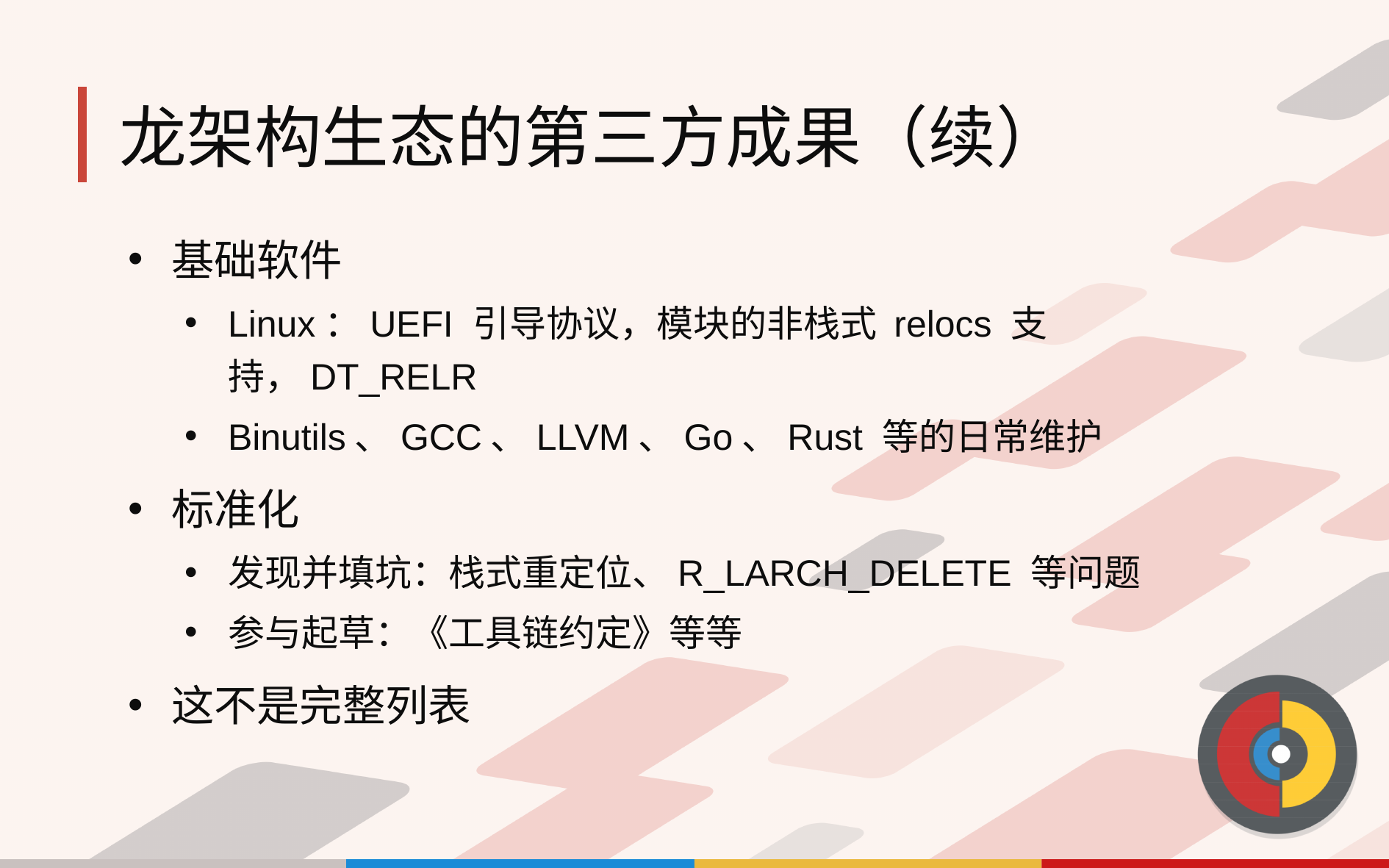

# 龙架构生态的第三方成果（续）
基础软件
Linux：UEFI 引导协议，模块的非栈式 relocs 支持，DT_RELR
Binutils、GCC、LLVM、Go、Rust 等的日常维护
标准化
发现并填坑：栈式重定位、R_LARCH_DELETE 等问题
参与起草：《工具链约定》等等
这不是完整列表